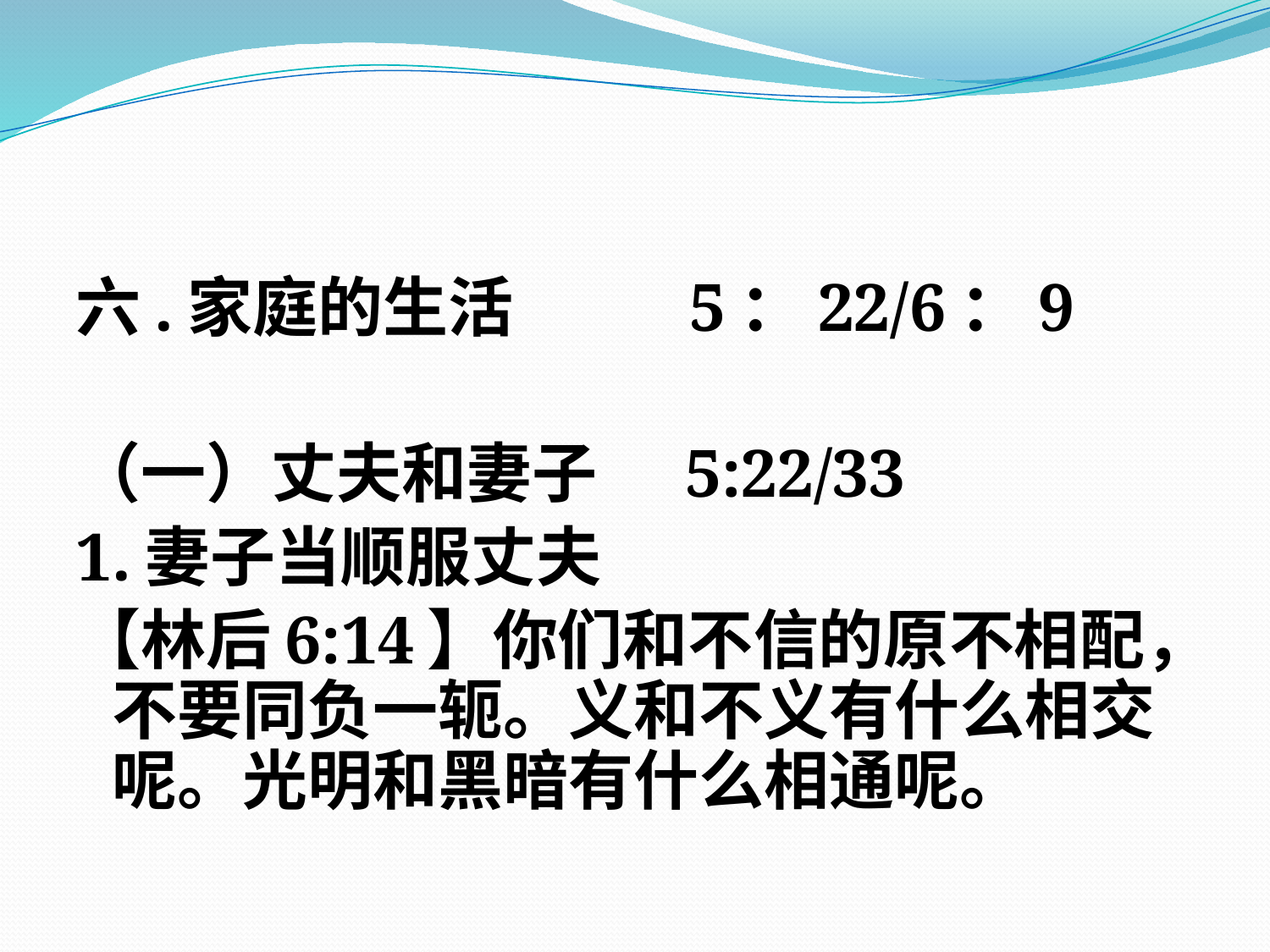

#
六.家庭的生活           5：22/6：9

（一）丈夫和妻子     5:22/33
1.妻子当顺服丈夫
【林后6:14】你们和不信的原不相配，不要同负一轭。义和不义有什么相交呢。光明和黑暗有什么相通呢。